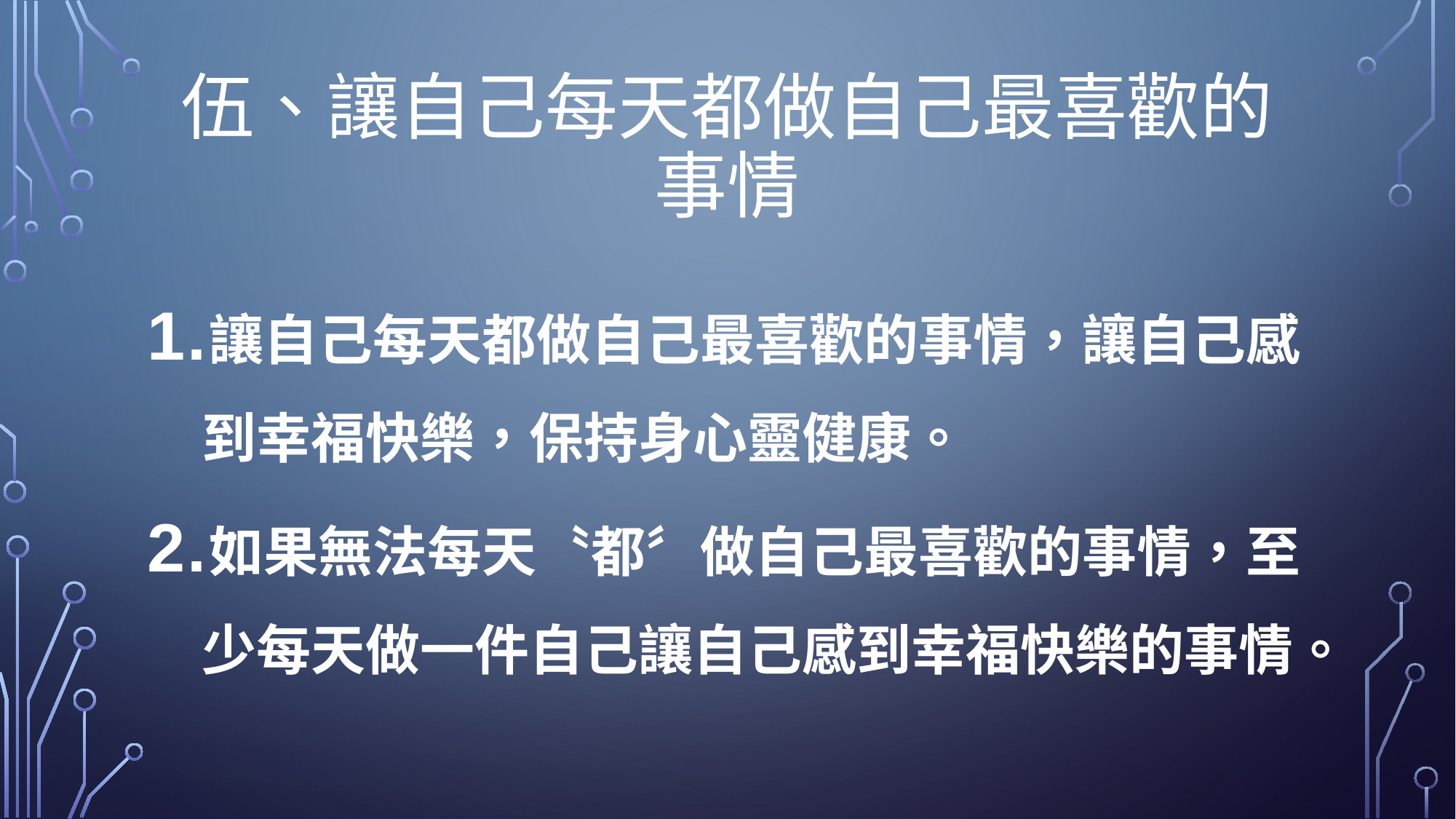

# 伍、讓自己每天都做自己最喜歡的事情
讓自己每天都做自己最喜歡的事情，讓自己感到幸福快樂，保持身心靈健康。
如果無法每天〝都〞做自己最喜歡的事情，至少每天做一件自己讓自己感到幸福快樂的事情。